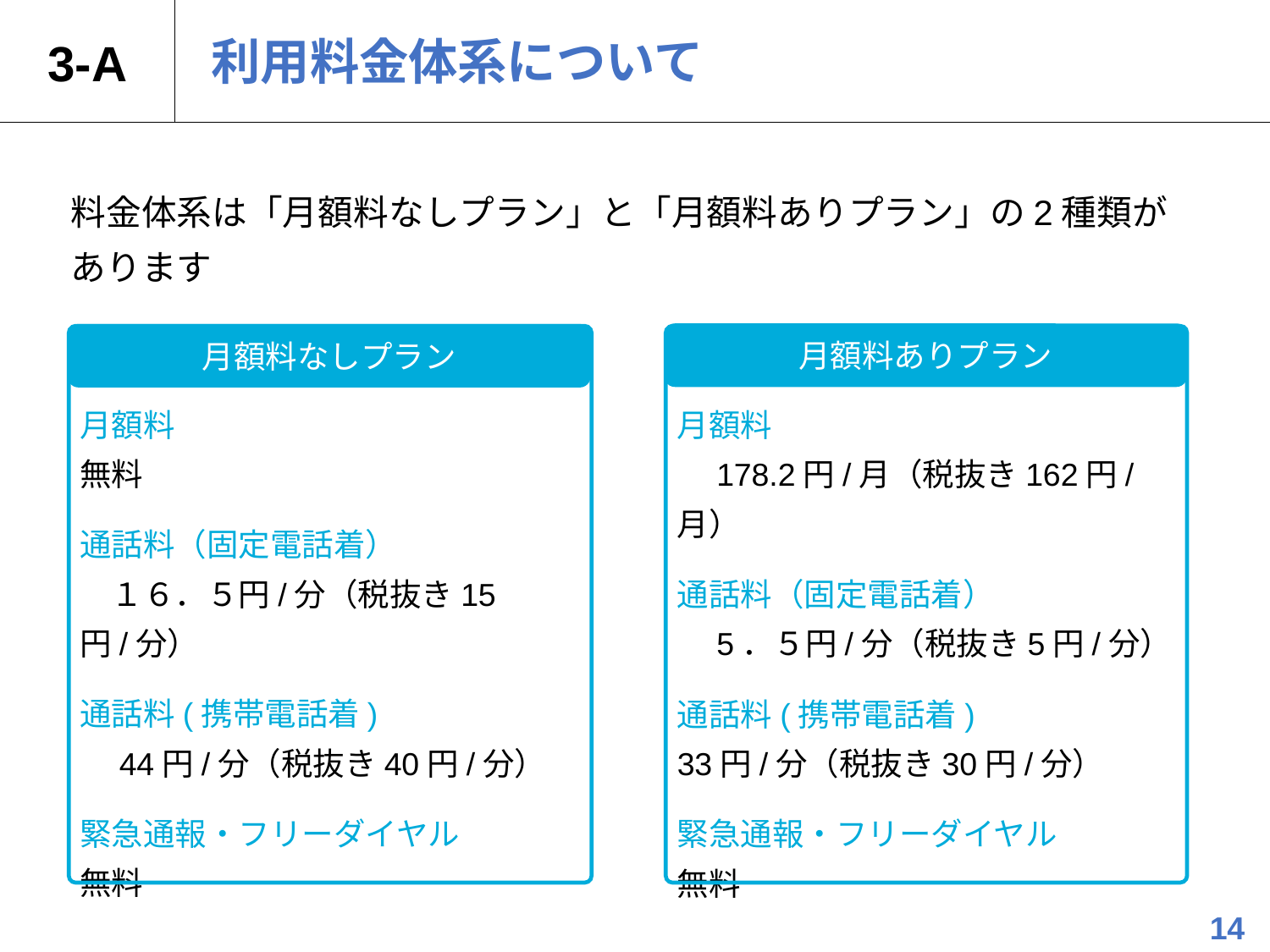

# 3-A
利用料金体系について
料金体系は「月額料なしプラン」と「月額料ありプラン」の2種類があります
月額料ありプラン
月額料なしプラン

月額料　
無料
通話料（固定電話着）
　１６．５円/分（税抜き15円/分）
通話料(携帯電話着)
　44円/分（税抜き40円/分）
緊急通報・フリーダイヤル
無料
月額料　
　178.2円/月（税抜き162円/月）
通話料（固定電話着）
　5．５円/分（税抜き5円/分）
通話料(携帯電話着)
33円/分（税抜き30円/分）
緊急通報・フリーダイヤル
無料
14